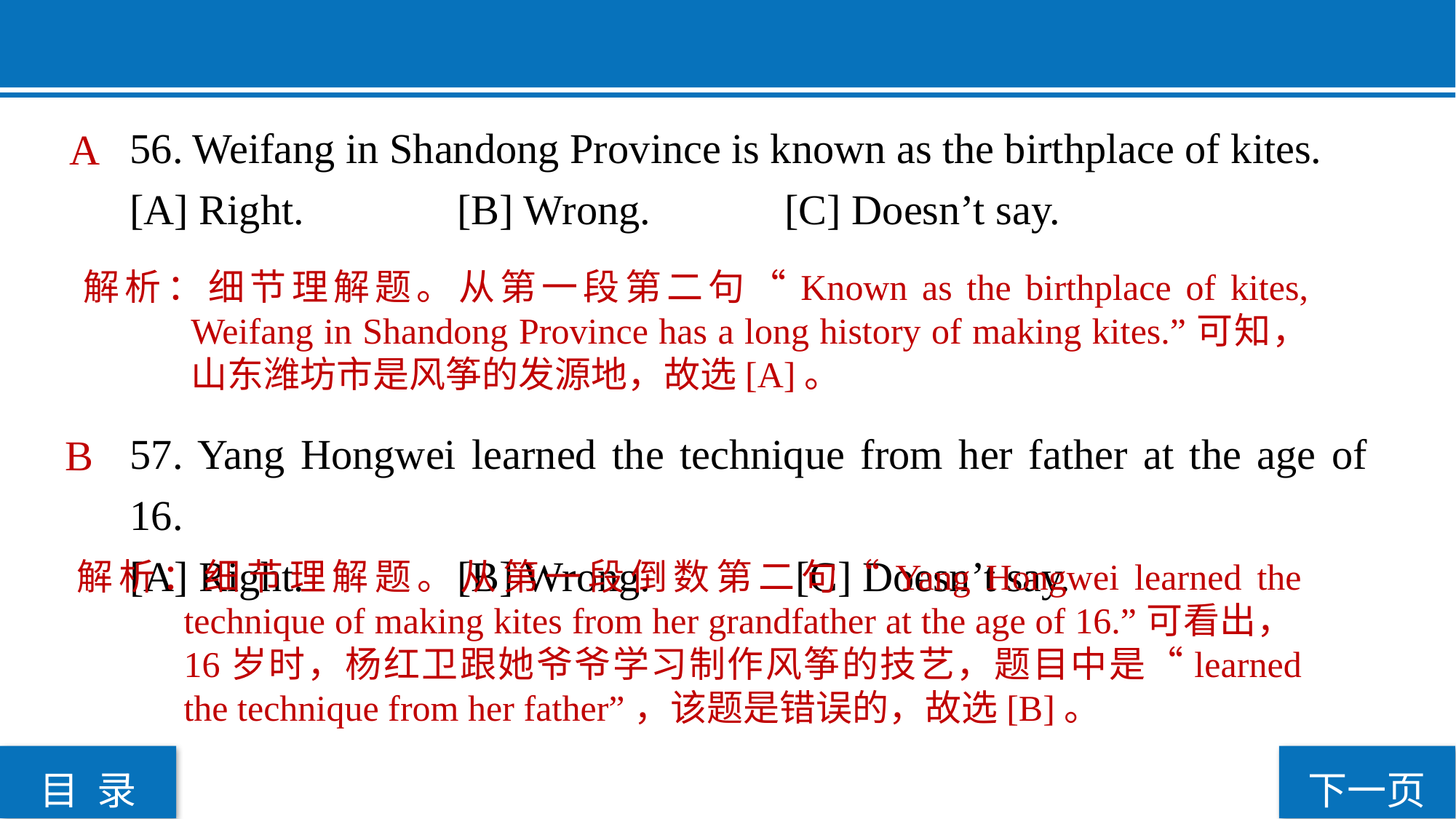

56. Weifang in Shandong Province is known as the birthplace of kites.
[A] Right. 		[B] Wrong. 		[C] Doesn’t say.

57. Yang Hongwei learned the technique from her father at the age of 16.
[A] Right. 		[B] Wrong.		 [C] Doesn’t say.
 A
解析：细节理解题。从第一段第二句“Known as the birthplace of kites, Weifang in Shandong Province has a long history of making kites.”可知，山东潍坊市是风筝的发源地，故选[A]。
B
解析：细节理解题。从第一段倒数第二句“Yang Hongwei learned the technique of making kites from her grandfather at the age of 16.”可看出，16岁时，杨红卫跟她爷爷学习制作风筝的技艺，题目中是“learned the technique from her father”，该题是错误的，故选[B]。